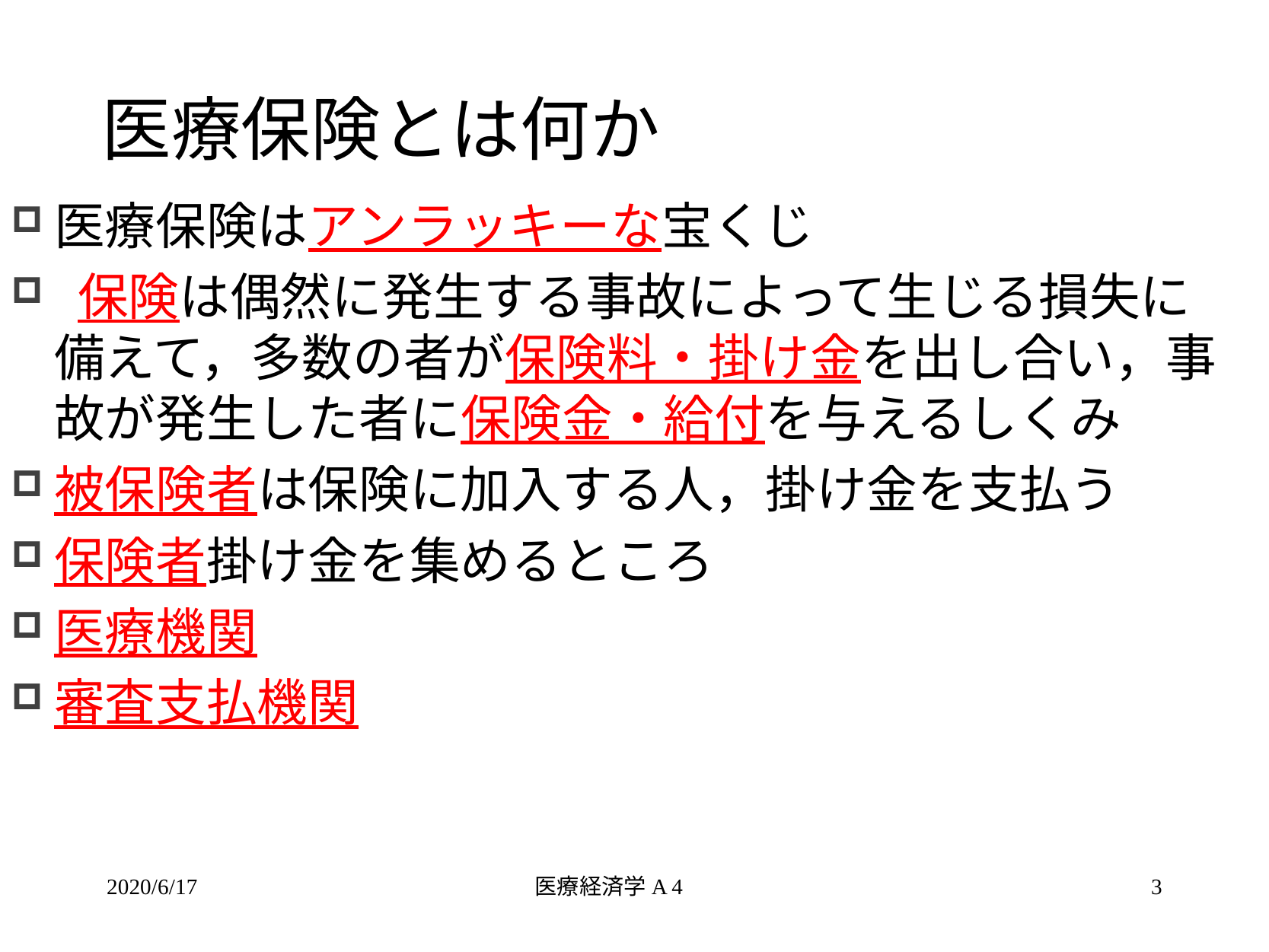

# 医療保険とは何か
医療保険はアンラッキーな宝くじ
 保険は偶然に発生する事故によって生じる損失に備えて，多数の者が保険料・掛け金を出し合い，事故が発生した者に保険金・給付を与えるしくみ
被保険者は保険に加入する人，掛け金を支払う
保険者掛け金を集めるところ
医療機関
審査支払機関

2020/6/17
医療経済学A 4
3